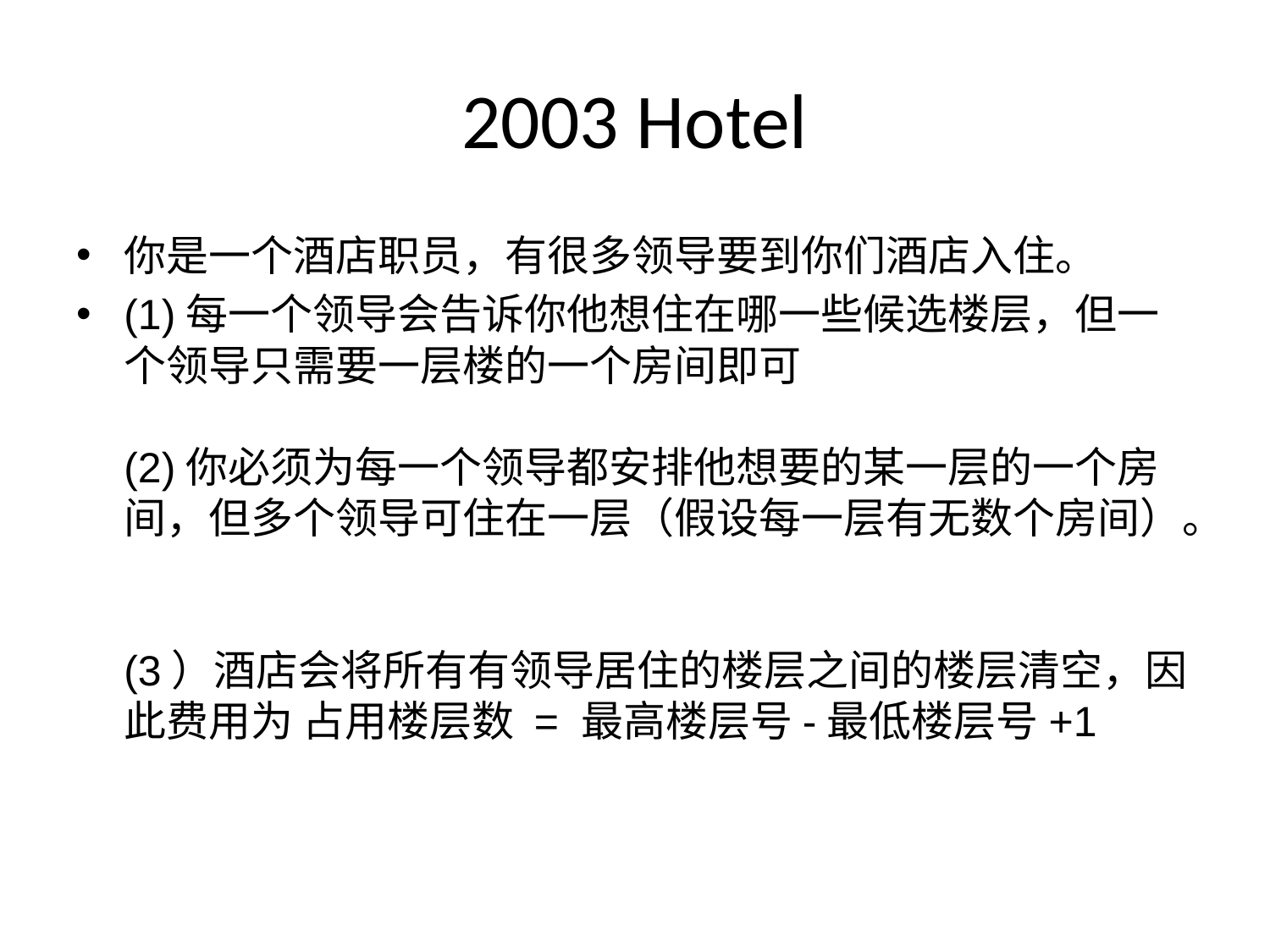

# 2003 Hotel
你是一个酒店职员，有很多领导要到你们酒店入住。
(1)每一个领导会告诉你他想住在哪一些候选楼层，但一个领导只需要一层楼的一个房间即可
(2)你必须为每一个领导都安排他想要的某一层的一个房间，但多个领导可住在一层（假设每一层有无数个房间）。
(3）酒店会将所有有领导居住的楼层之间的楼层清空，因此费用为 占用楼层数 = 最高楼层号-最低楼层号+1